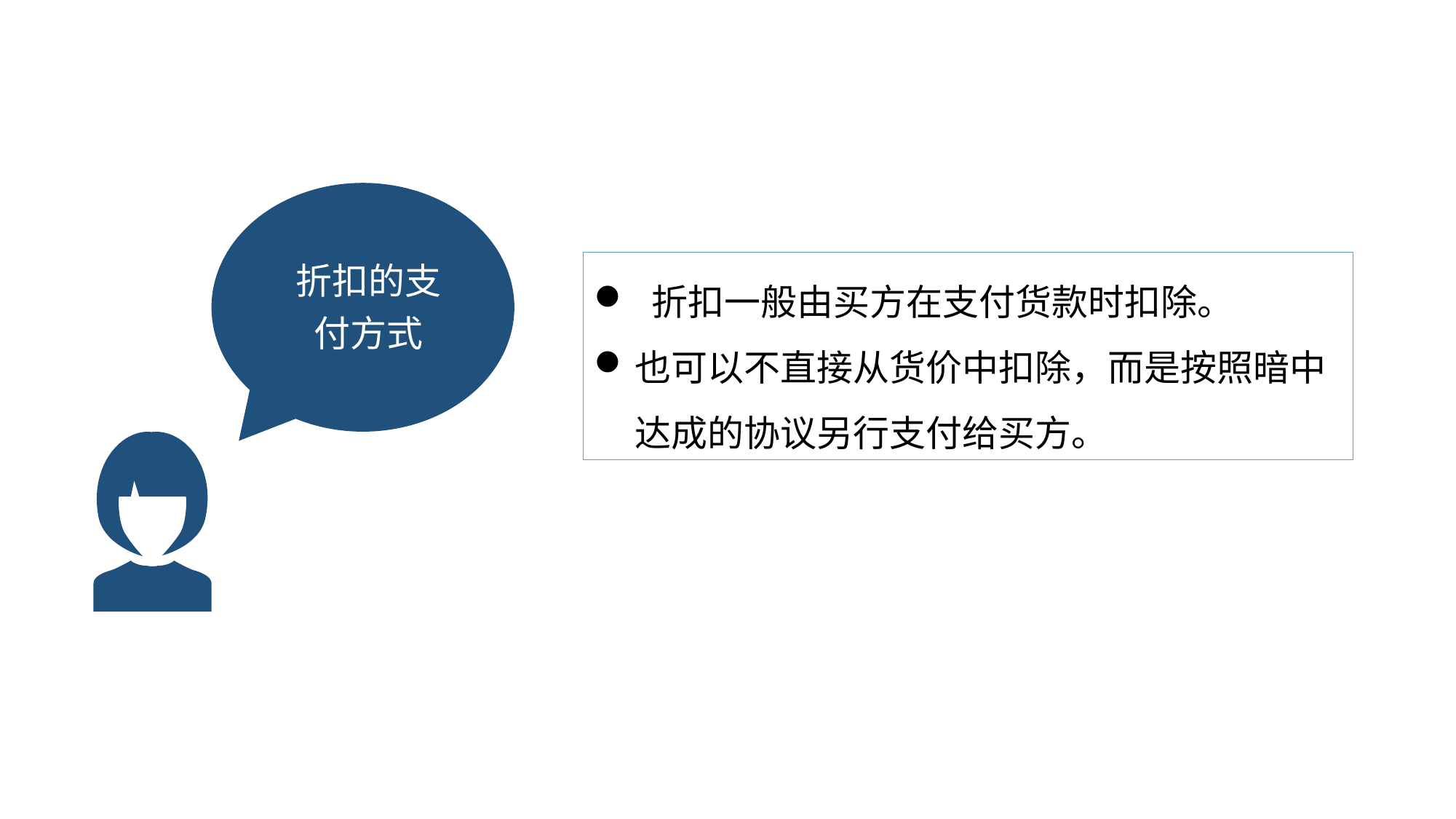

折扣的支付方式
 折扣一般由买方在支付货款时扣除。
也可以不直接从货价中扣除，而是按照暗中达成的协议另行支付给买方。